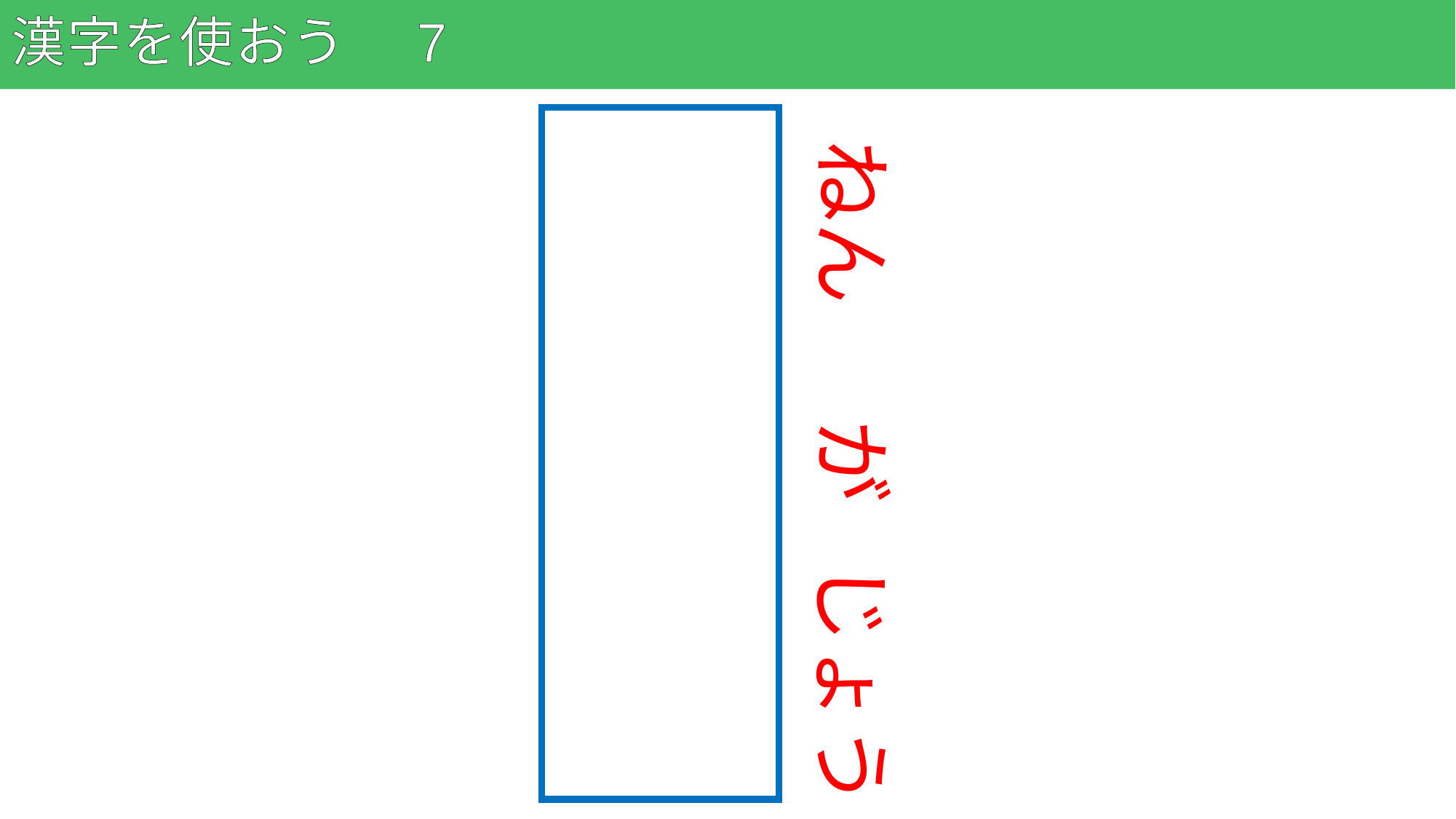

# 漢字を使おう　7
42
年賀状

ねん
が
じょう